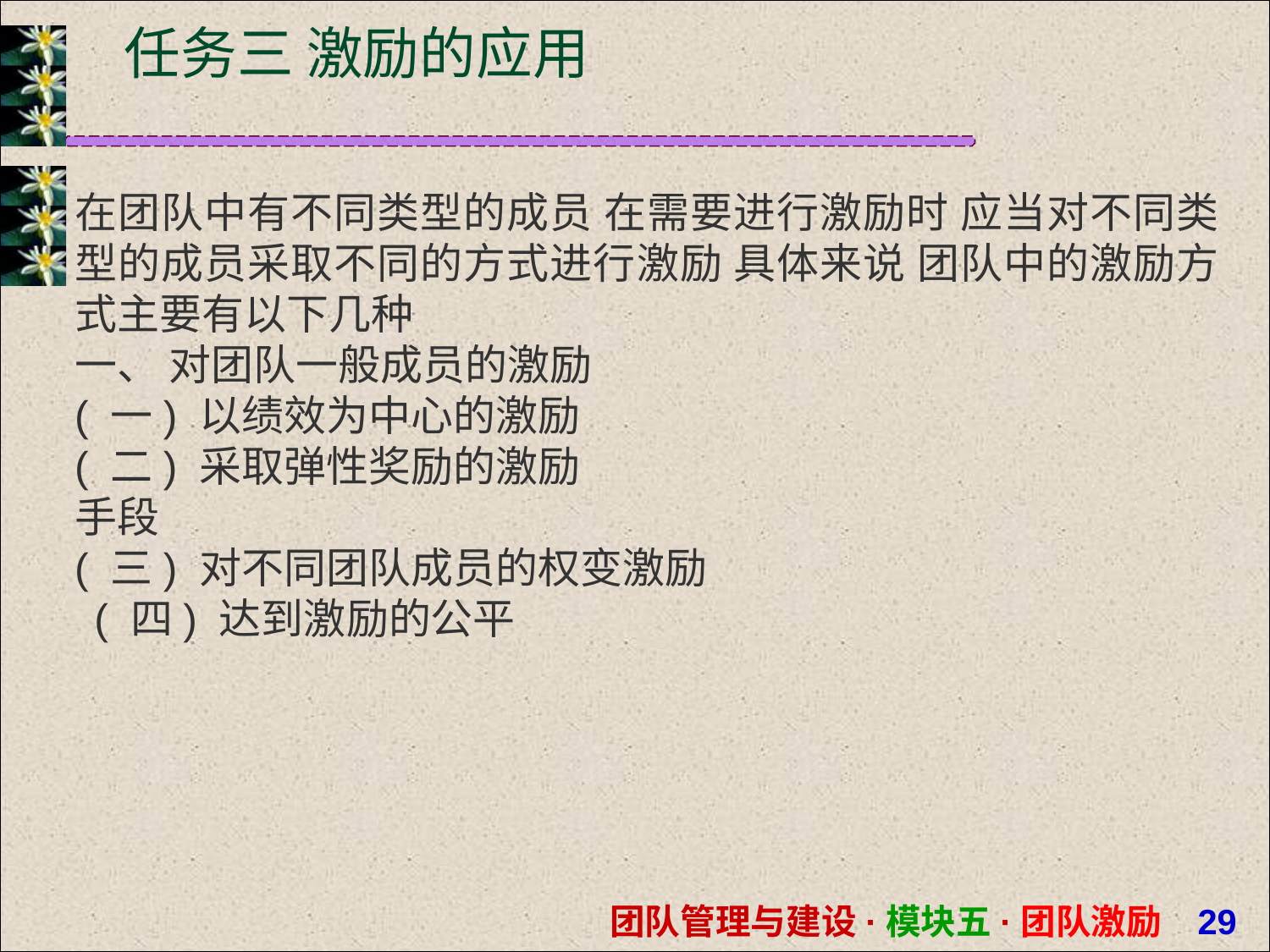

# 任务三 激励的应用

在团队中有不同类型的成员 在需要进行激励时 应当对不同类 型的成员采取不同的方式进行激励 具体来说 团队中的激励方 式主要有以下几种
一、 对团队一般成员的激励  ( 一) 以绩效为中心的激励
( 二) 采取弹性奖励的激励手段
( 三) 对不同团队成员的权变激励  ( 四) 达到激励的公平
团队管理与建设·模块五·团队激励 29